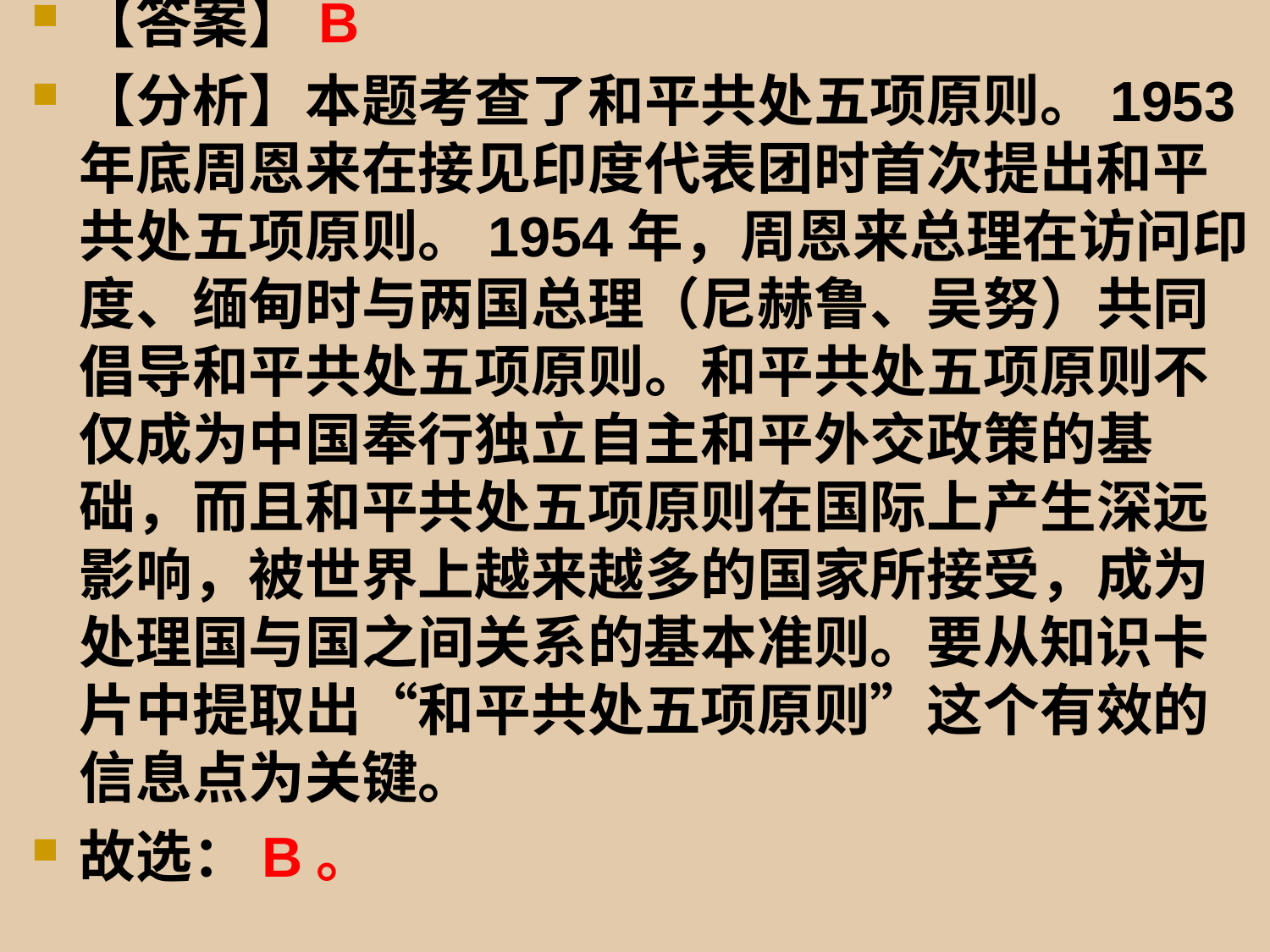

【答案】B
【分析】本题考查了和平共处五项原则。1953年底周恩来在接见印度代表团时首次提出和平共处五项原则。1954年，周恩来总理在访问印度、缅甸时与两国总理（尼赫鲁、吴努）共同倡导和平共处五项原则。和平共处五项原则不仅成为中国奉行独立自主和平外交政策的基础，而且和平共处五项原则在国际上产生深远影响，被世界上越来越多的国家所接受，成为处理国与国之间关系的基本准则。要从知识卡片中提取出“和平共处五项原则”这个有效的信息点为关键。
故选：B。

#